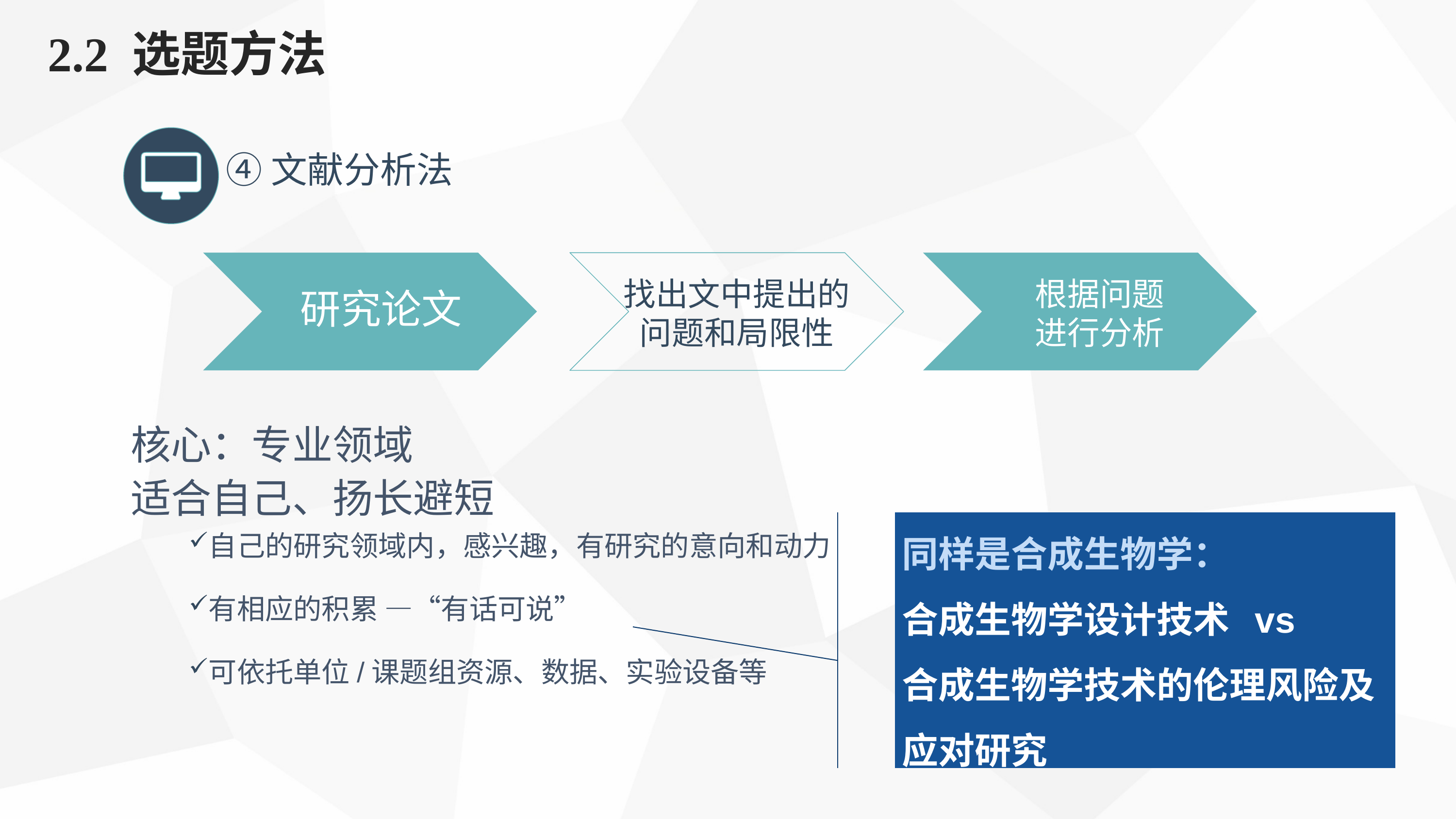

2.2 选题方法

④文献分析法

找出文中提出的
问题和局限性
根据问题进行分析
研究论文
核心：专业领域
适合自己、扬长避短

自己的研究领域内，感兴趣，有研究的意向和动力
有相应的积累 —“有话可说”
可依托单位/课题组资源、数据、实验设备等
同样是合成生物学：
合成生物学设计技术  vs
合成生物学技术的伦理风险及应对研究